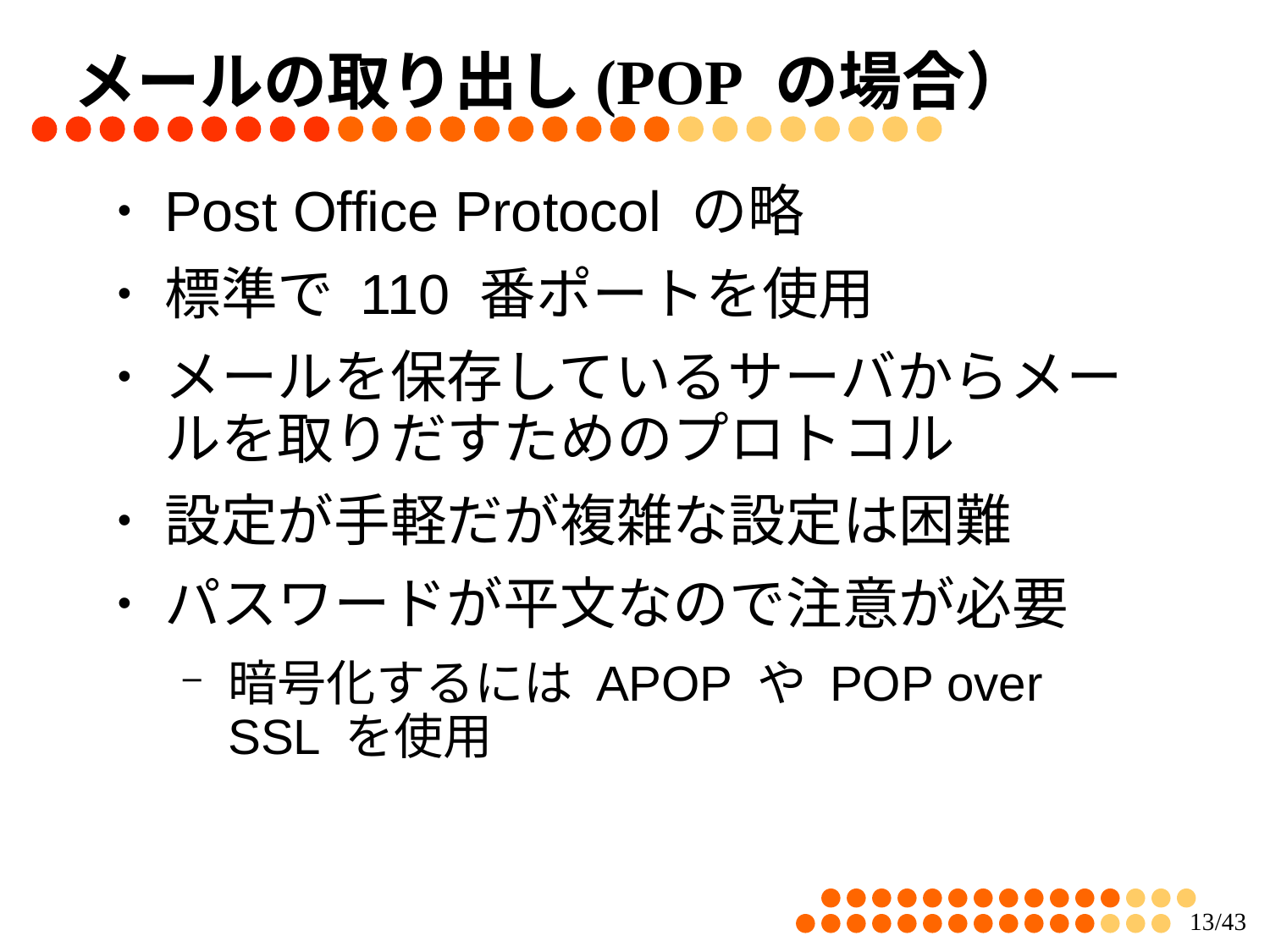

メールの取り出し(POP の場合）
Post Office Protocol の略
標準で 110 番ポートを使用
メールを保存しているサーバからメールを取りだすためのプロトコル
設定が手軽だが複雑な設定は困難
パスワードが平文なので注意が必要
暗号化するには APOP や POP over SSL を使用

13/43